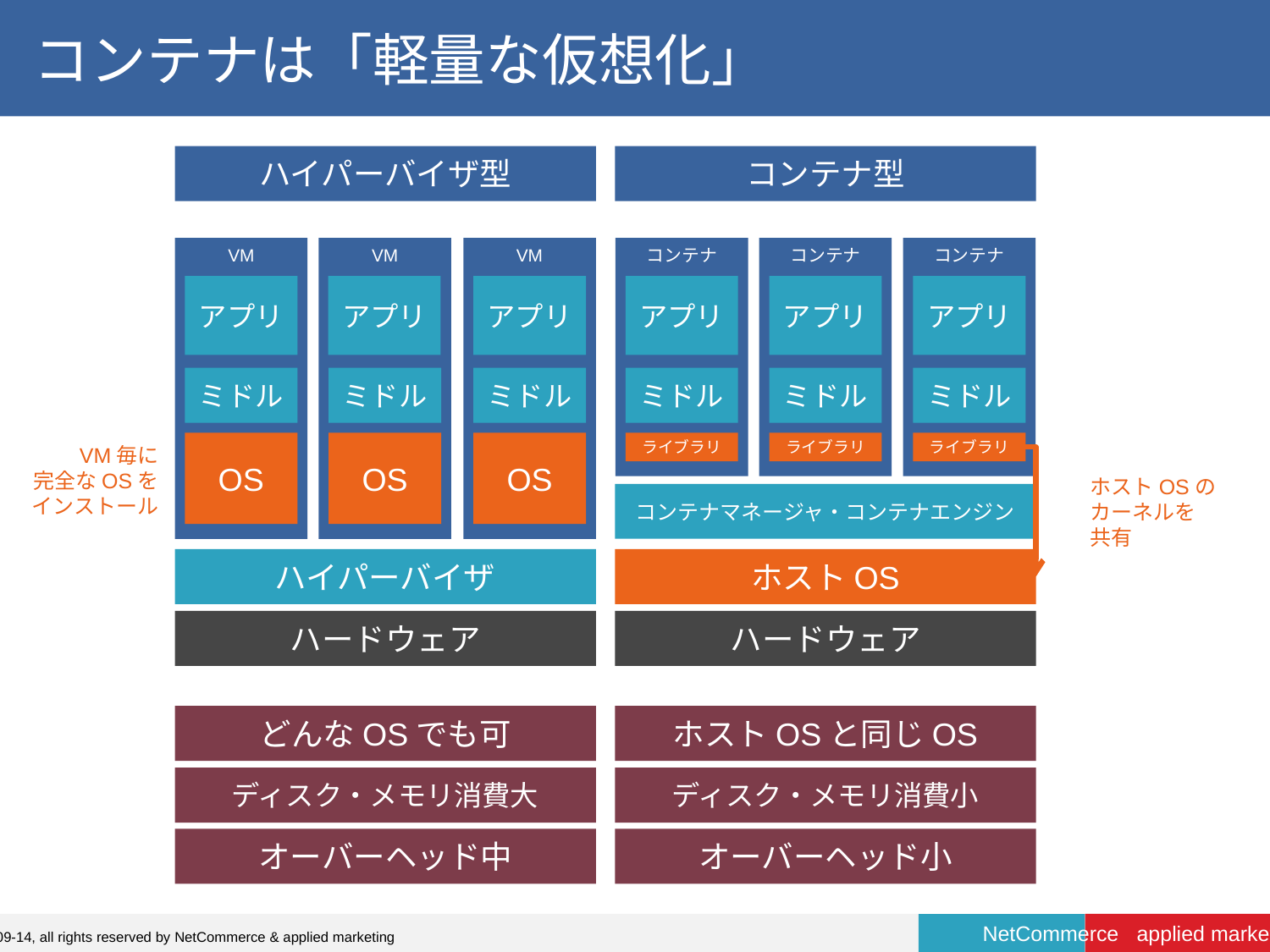

# コンテナは「軽量な仮想化」
ハイパーバイザ型
VM
VM
VM
アプリ
アプリ
アプリ
ミドル
ミドル
ミドル
OS
OS
OS
ハイパーバイザ
ハードウェア
コンテナ型
コンテナ
コンテナ
コンテナ
アプリ
アプリ
アプリ
ミドル
ミドル
ミドル
ライブラリ
ライブラリ
ライブラリ
コンテナマネージャ・コンテナエンジン
ホストOS
ハードウェア
VM毎に
完全なOSを
インストール
ホストOSの
カーネルを
共有
どんなOSでも可
ホストOSと同じOS
ディスク・メモリ消費大
ディスク・メモリ消費小
オーバーヘッド中
オーバーヘッド小